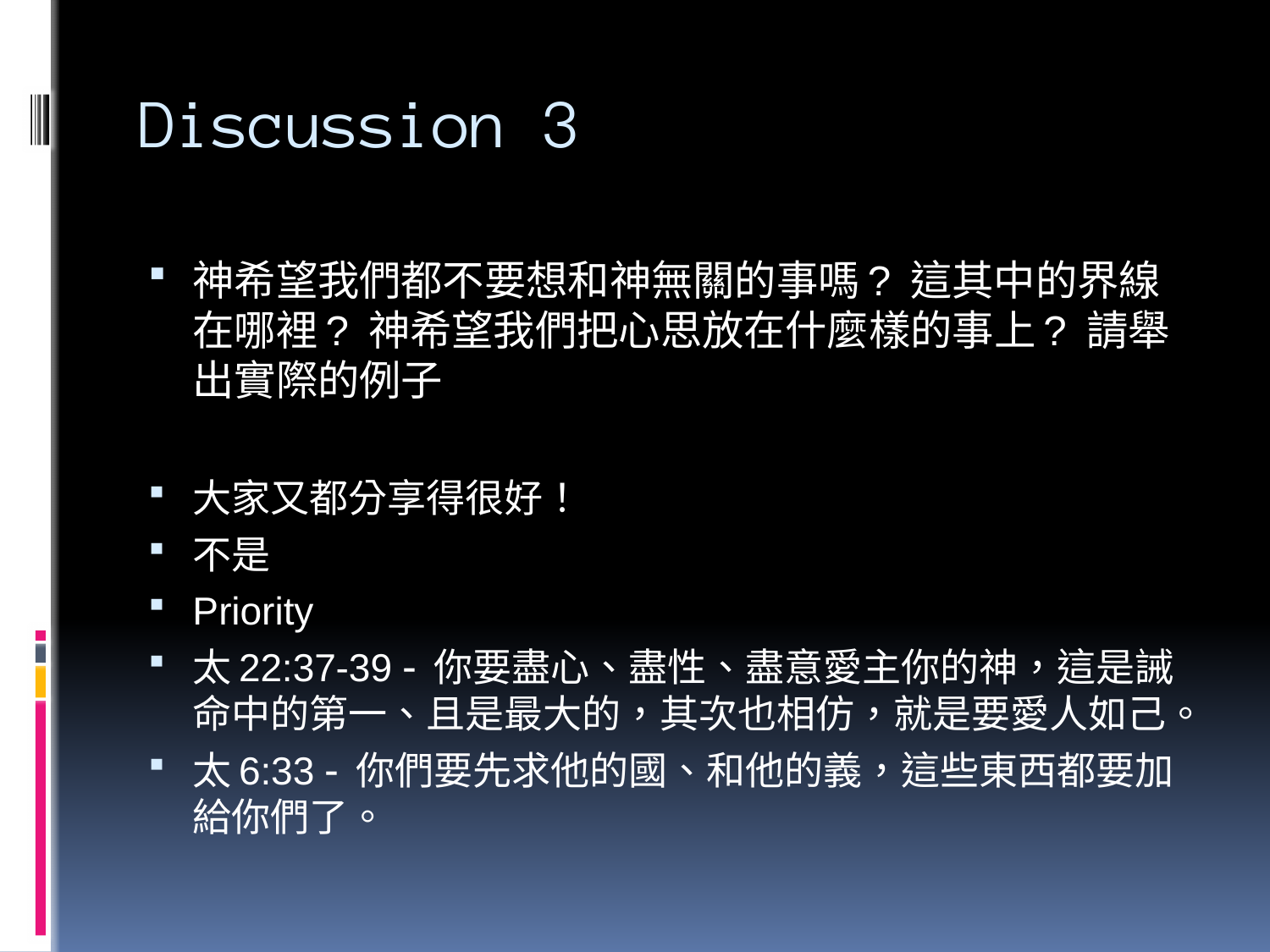

# Discussion 3
神希望我們都不要想和神無關的事嗎? 這其中的界線在哪裡? 神希望我們把心思放在什麼樣的事上? 請舉出實際的例子

大家又都分享得很好！
不是
Priority
太22:37-39 − 你要盡心、盡性、盡意愛主你的神，這是誡命中的第一、且是最大的，其次也相仿，就是要愛人如己。
太6:33 − 你們要先求他的國、和他的義，這些東西都要加給你們了。